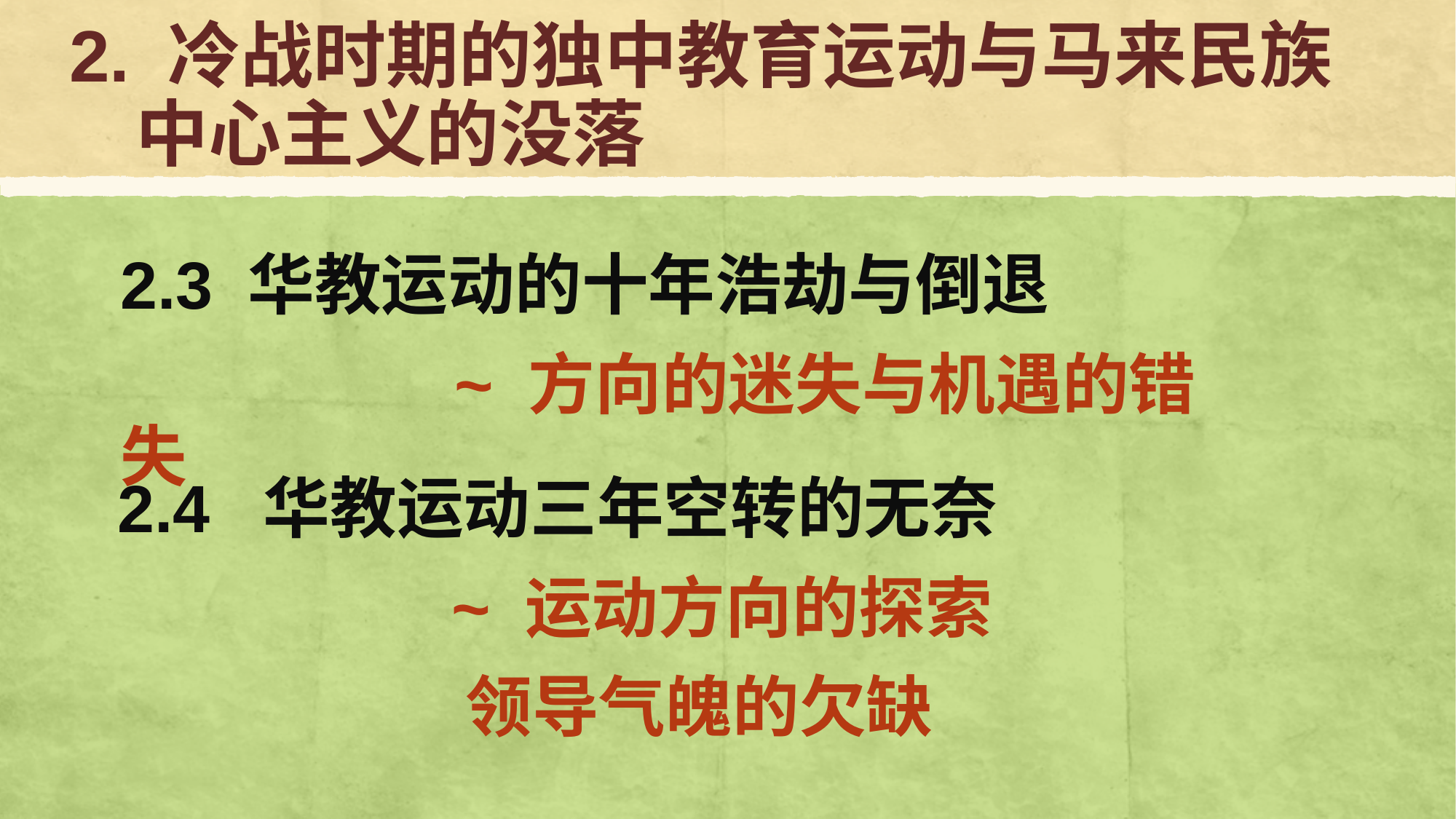

# 2. 冷战时期的独中教育运动与马来民族 中心主义的没落
2.3 华教运动的十年浩劫与倒退
                  ~ 方向的迷失与机遇的错失
2.4  华教运动三年空转的无奈
                  ~ 运动方向的探索
                      领导气魄的欠缺